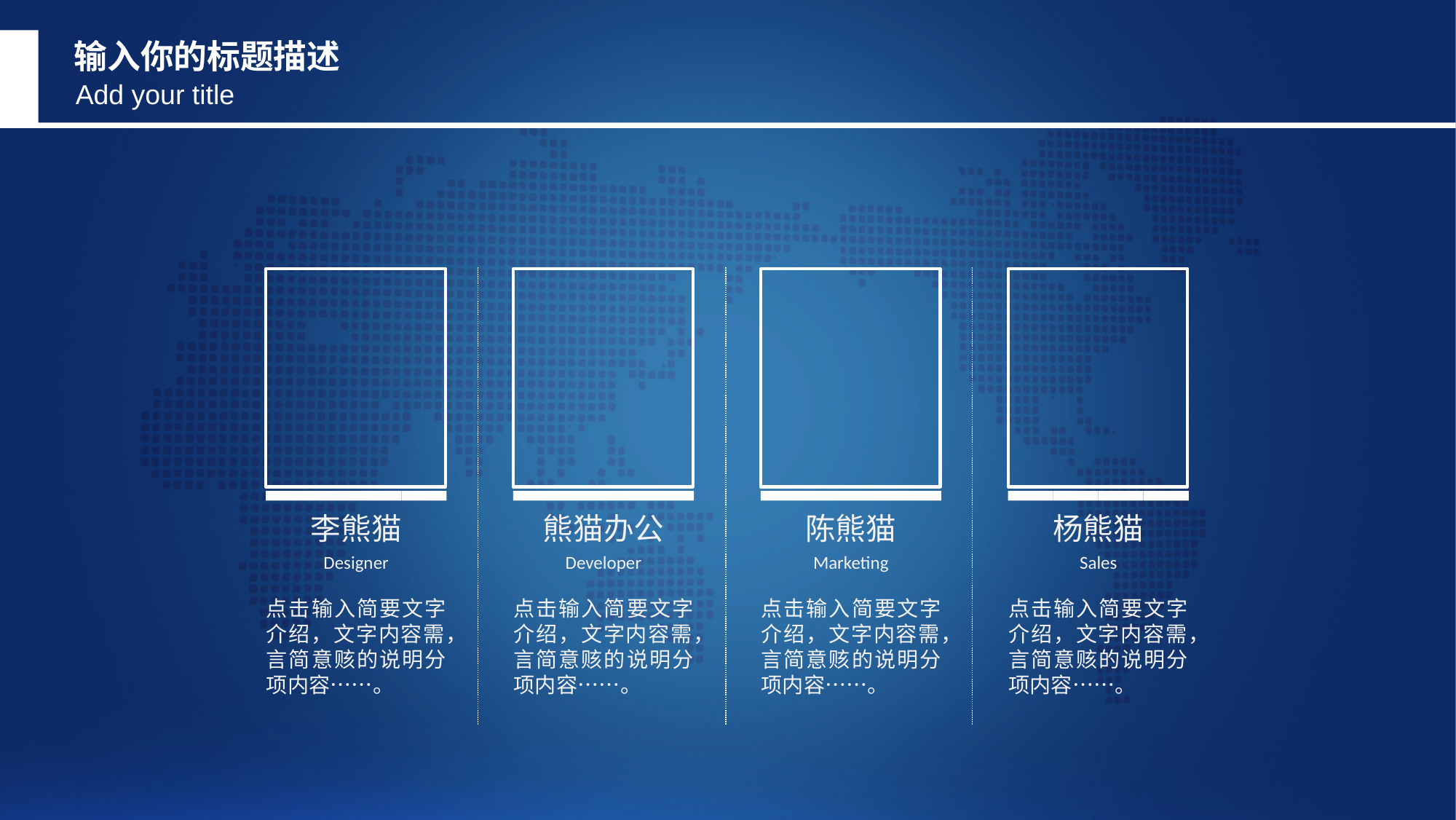

输入你的标题描述
Add your title

李熊猫
熊猫办公
陈熊猫
杨熊猫
Designer
Developer
Marketing
Sales
点击输入简要文字介绍，文字内容需，言简意赅的说明分项内容……。
点击输入简要文字介绍，文字内容需，言简意赅的说明分项内容……。
点击输入简要文字介绍，文字内容需，言简意赅的说明分项内容……。
点击输入简要文字介绍，文字内容需，言简意赅的说明分项内容……。